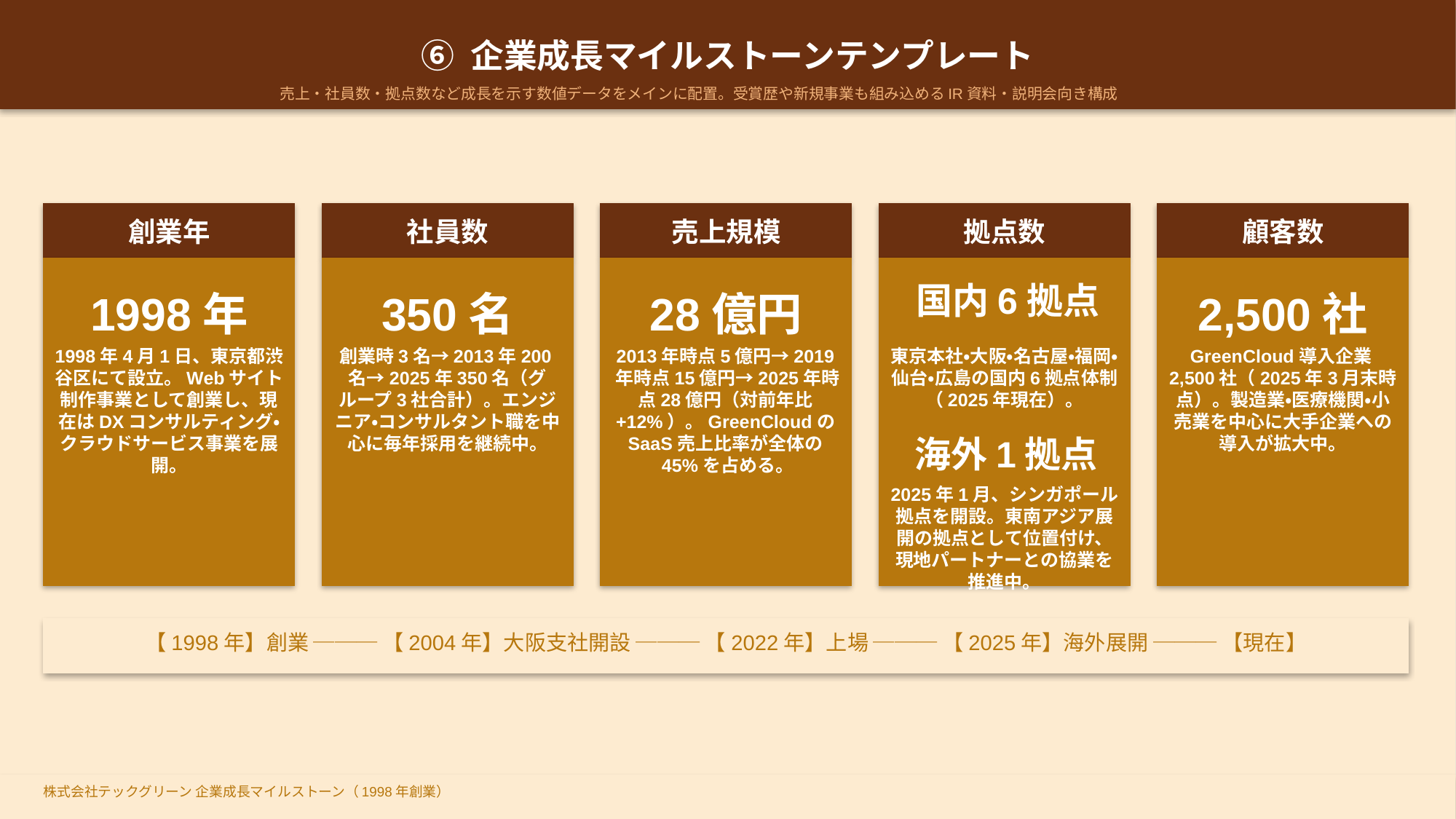

⑥ 企業成長マイルストーンテンプレート
売上・社員数・拠点数など成長を示す数値データをメインに配置。受賞歴や新規事業も組み込めるIR資料・説明会向き構成
創業年
社員数
売上規模
拠点数
顧客数

国内6拠点
1998年
350名
28億円
2,500社
1998年4月1日、東京都渋谷区にて設立。Webサイト制作事業として創業し、現在はDXコンサルティング・クラウドサービス事業を展開。
創業時3名→2013年200名→2025年350名（グループ3社合計）。エンジニア・コンサルタント職を中心に毎年採用を継続中。
2013年時点5億円→2019年時点15億円→2025年時点28億円（対前年比+12%）。GreenCloudのSaaS売上比率が全体の45%を占める。
東京本社・大阪・名古屋・福岡・仙台・広島の国内6拠点体制（2025年現在）。
GreenCloud導入企業2,500社（2025年3月末時点）。製造業・医療機関・小売業を中心に大手企業への導入が拡大中。
海外1拠点
2025年1月、シンガポール拠点を開設。東南アジア展開の拠点として位置付け、現地パートナーとの協業を推進中。

【1998年】創業 ─── 【2004年】大阪支社開設 ─── 【2022年】上場 ─── 【2025年】海外展開 ─── 【現在】

株式会社テックグリーン 企業成長マイルストーン（1998年創業）